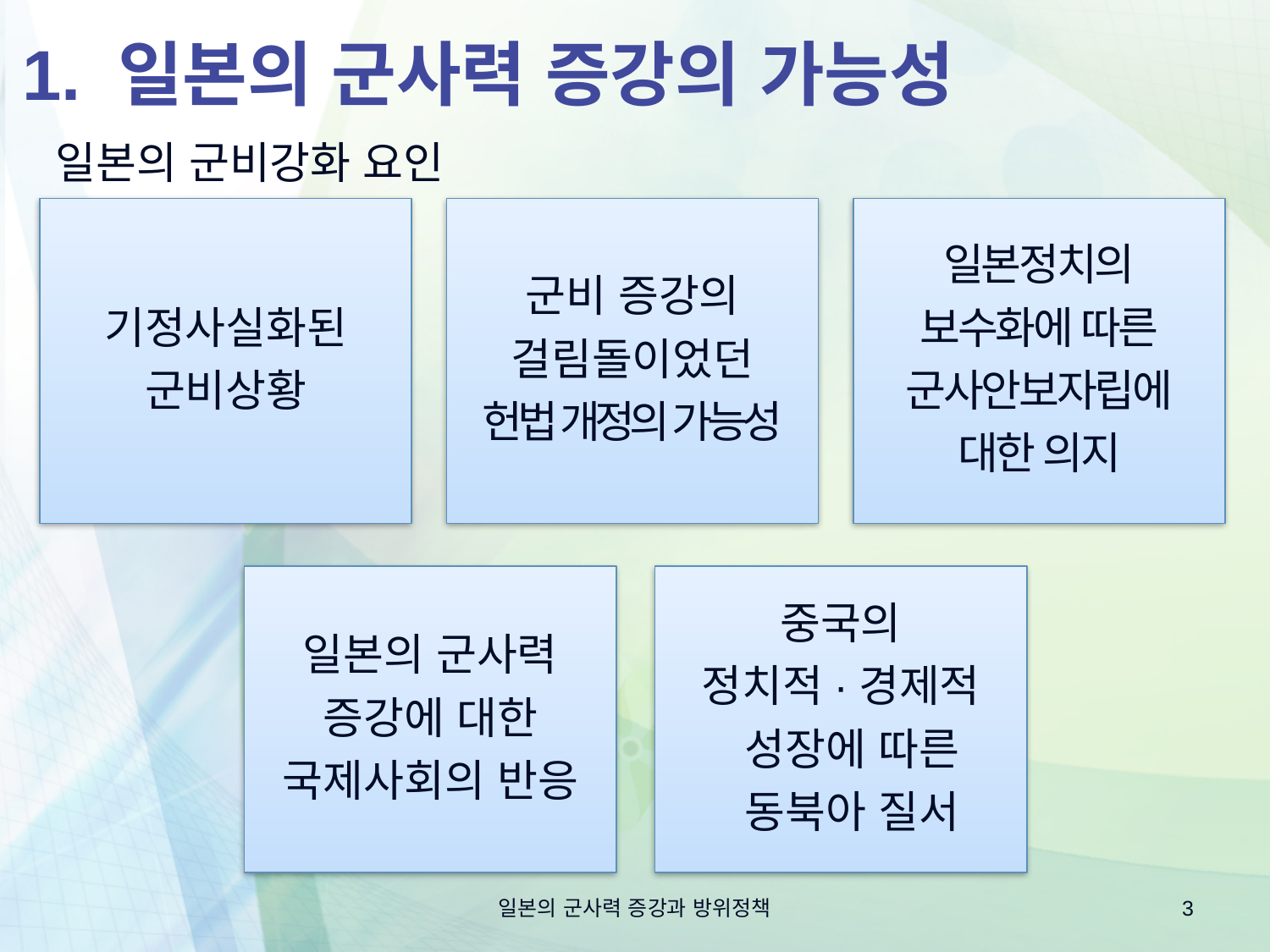

# 1. 일본의 군사력 증강의 가능성
일본의 군비강화 요인
기정사실화된
군비상황
군비 증강의
걸림돌이었던
헌법 개정의 가능성
일본정치의
보수화에 따른
군사안보자립에
대한 의지
일본의 군사력
증강에 대한
국제사회의 반응
중국의
정치적·경제적
 성장에 따른
 동북아 질서
일본의 군사력 증강과 방위정책
3